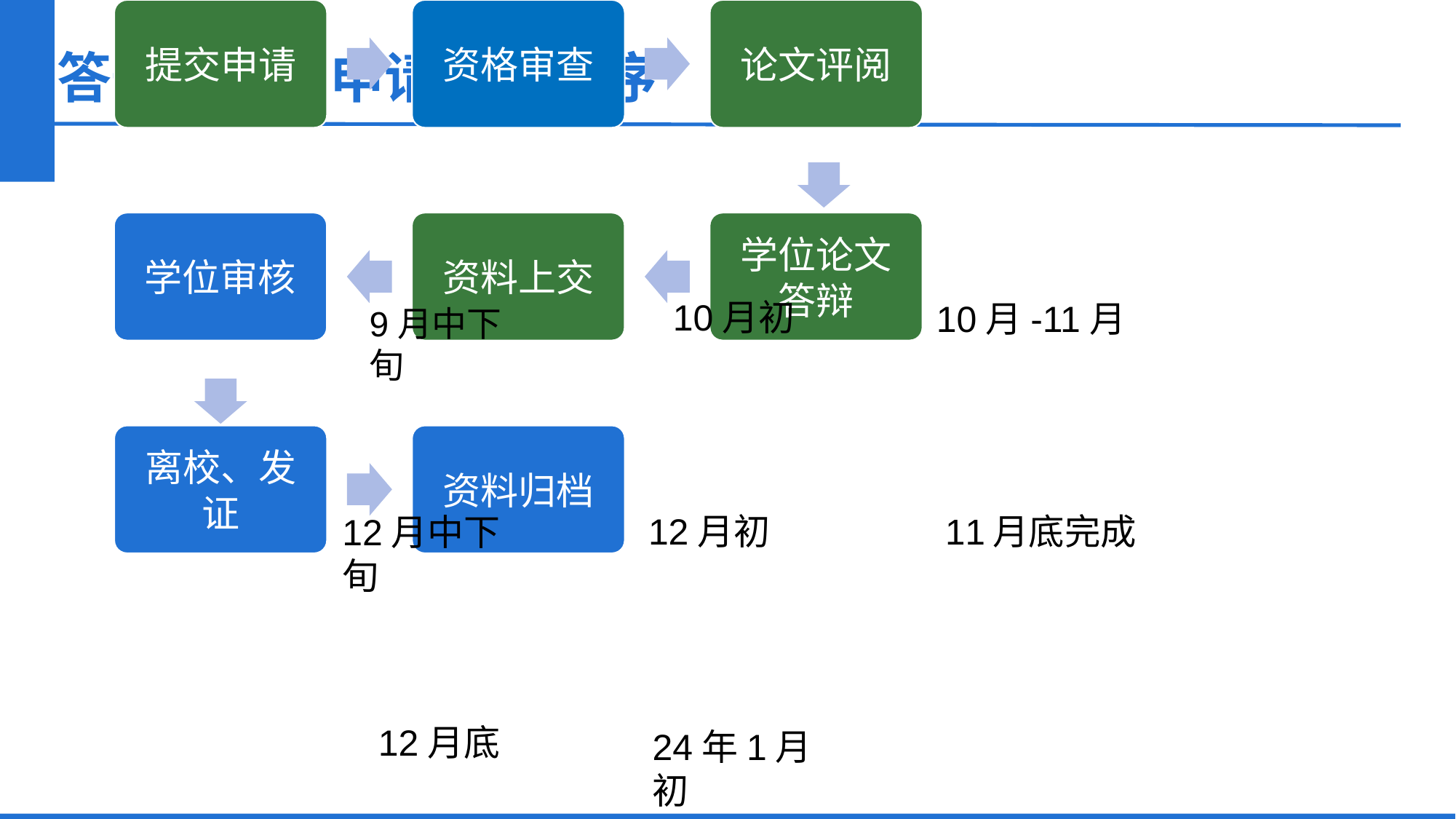

答辩与学位申请基本程序
提交申请

资格审查

论文评阅

学位论文答辩

资料上交

学位审核

离校、发证

资料归档
10月初
10月-11月
9月中下旬
12月中下旬
12月初

11月底完成

12月底
24年1月初